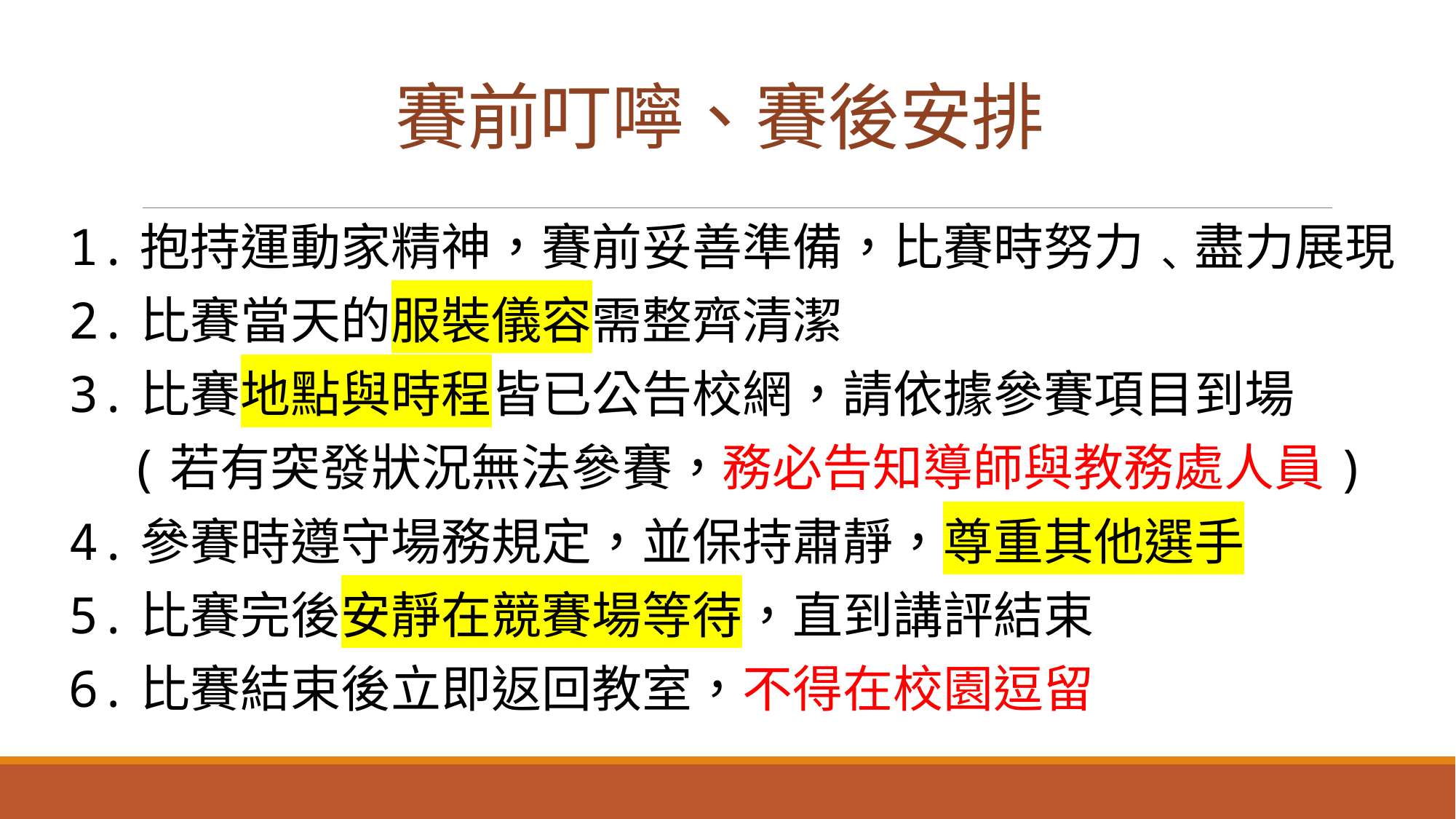

# 賽前叮嚀、賽後安排
1.抱持運動家精神，賽前妥善準備，比賽時努力﹑盡力展現
2.比賽當天的服裝儀容需整齊清潔
3.比賽地點與時程皆已公告校網，請依據參賽項目到場
  (若有突發狀況無法參賽，務必告知導師與教務處人員)
4.參賽時遵守場務規定，並保持肅靜，尊重其他選手
5.比賽完後安靜在競賽場等待，直到講評結束
6.比賽結束後立即返回教室，不得在校園逗留